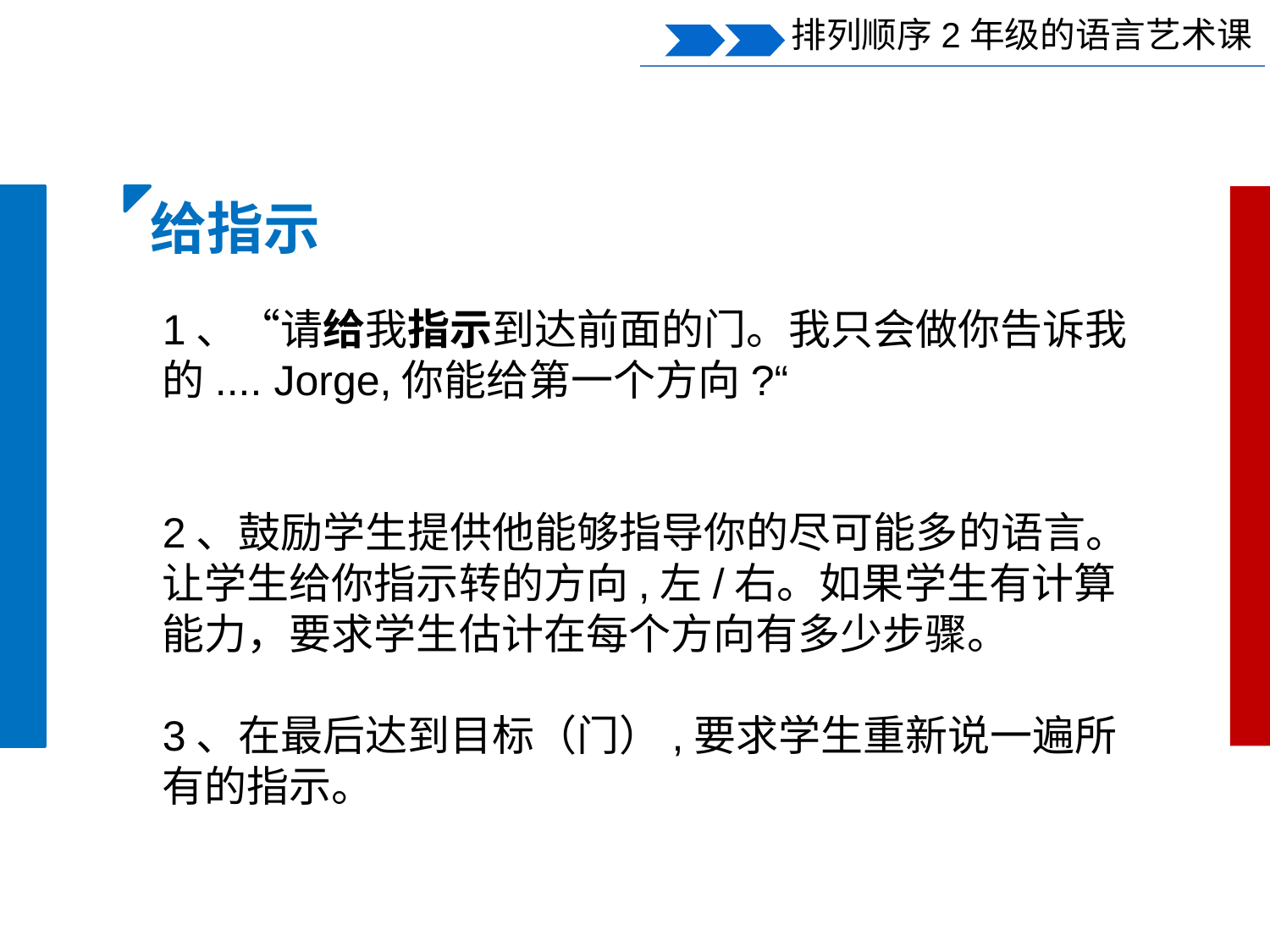

排列顺序2年级的语言艺术课

给指示
1、“请给我指示到达前面的门。我只会做你告诉我的.... Jorge,你能给第一个方向?“

2、鼓励学生提供他能够指导你的尽可能多的语言。让学生给你指示转的方向,左/右。如果学生有计算能力，要求学生估计在每个方向有多少步骤。

3、在最后达到目标（门）,要求学生重新说一遍所有的指示。